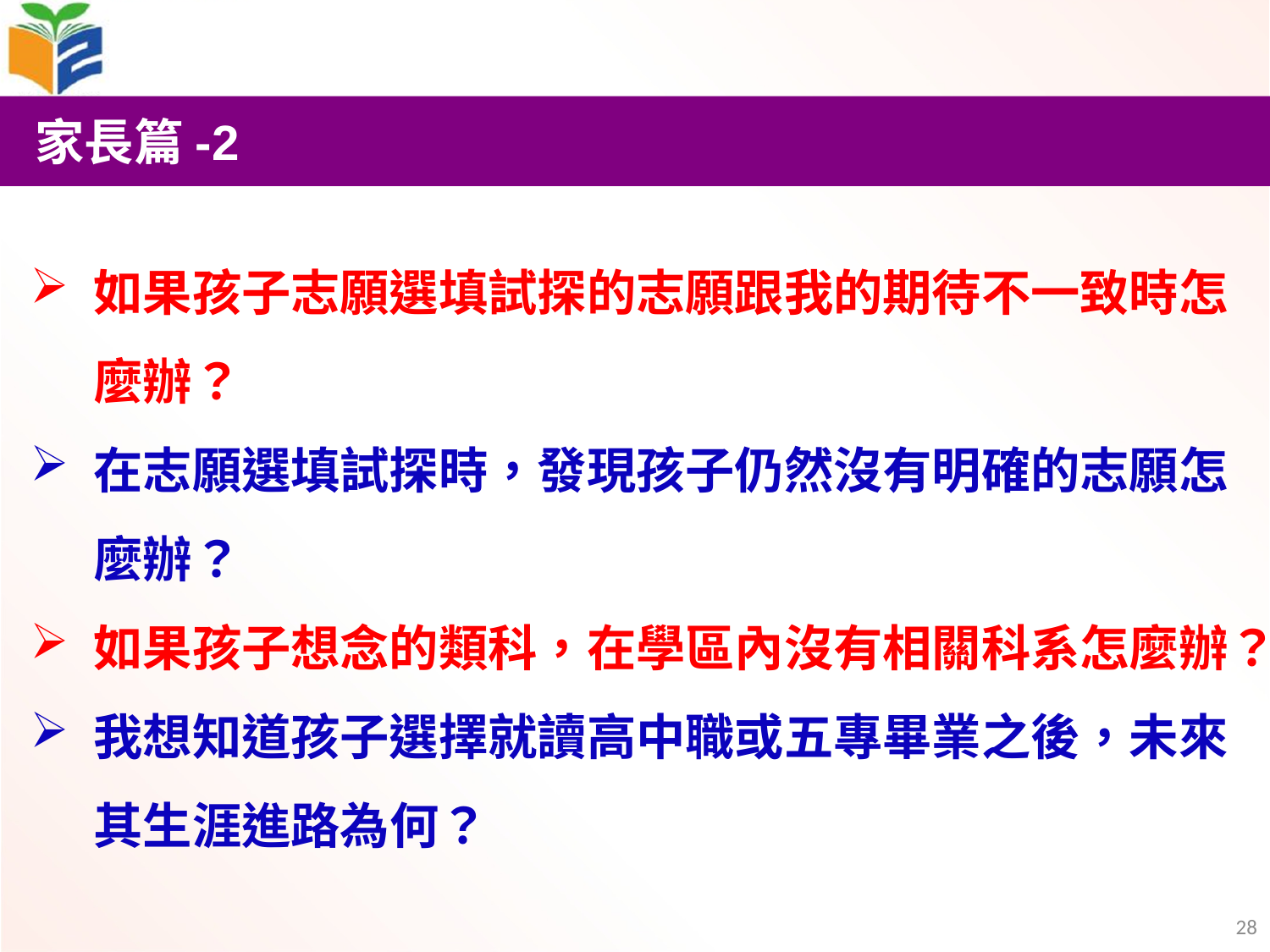

家長篇-2
如果孩子志願選填試探的志願跟我的期待不一致時怎麼辦？
在志願選填試探時，發現孩子仍然沒有明確的志願怎麼辦？
如果孩子想念的類科，在學區內沒有相關科系怎麼辦？
我想知道孩子選擇就讀高中職或五專畢業之後，未來其生涯進路為何？
28